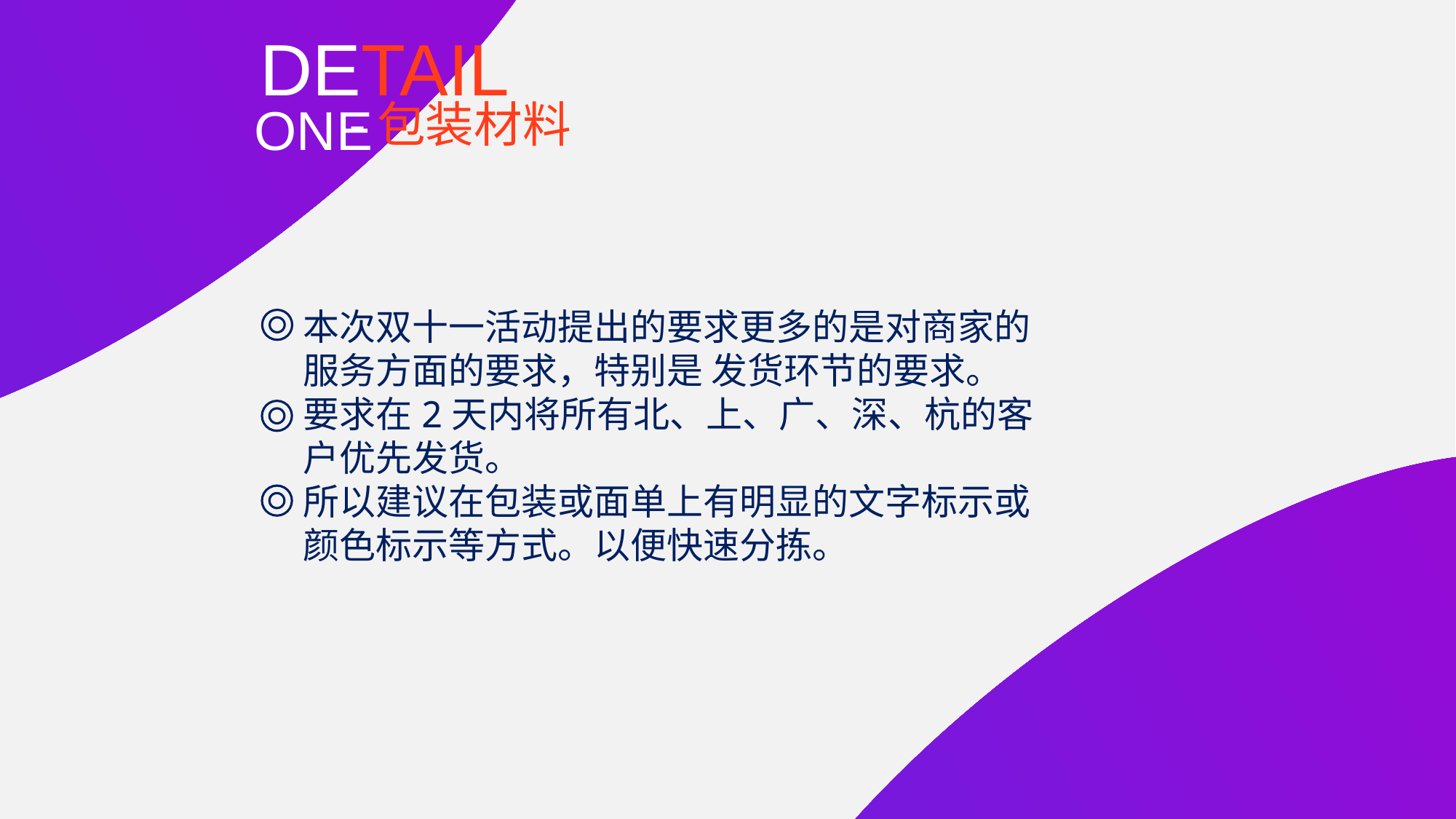

DETAIL
-包装材料
ONE
本次双十一活动提出的要求更多的是对商家的服务方面的要求，特别是 发货环节的要求。
要求在2天内将所有北、上、广、深、杭的客户优先发货。
所以建议在包装或面单上有明显的文字标示或颜色标示等方式。以便快速分拣。